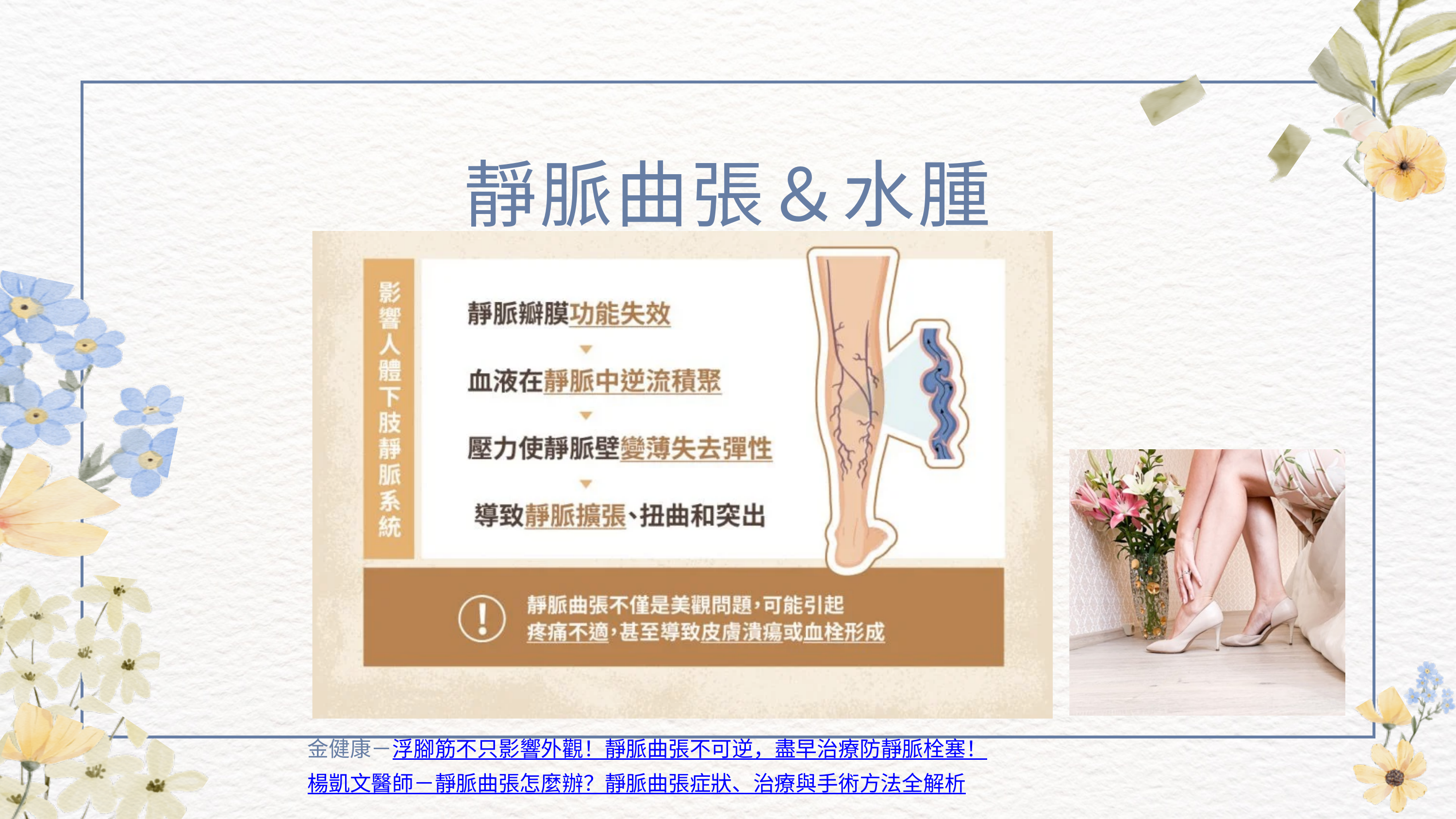

靜脈曲張＆水腫

金健康－浮腳筋不只影響外觀！靜脈曲張不可逆，盡早治療防靜脈栓塞！
楊凱文醫師－靜脈曲張怎麼辦？靜脈曲張症狀、治療與手術方法全解析